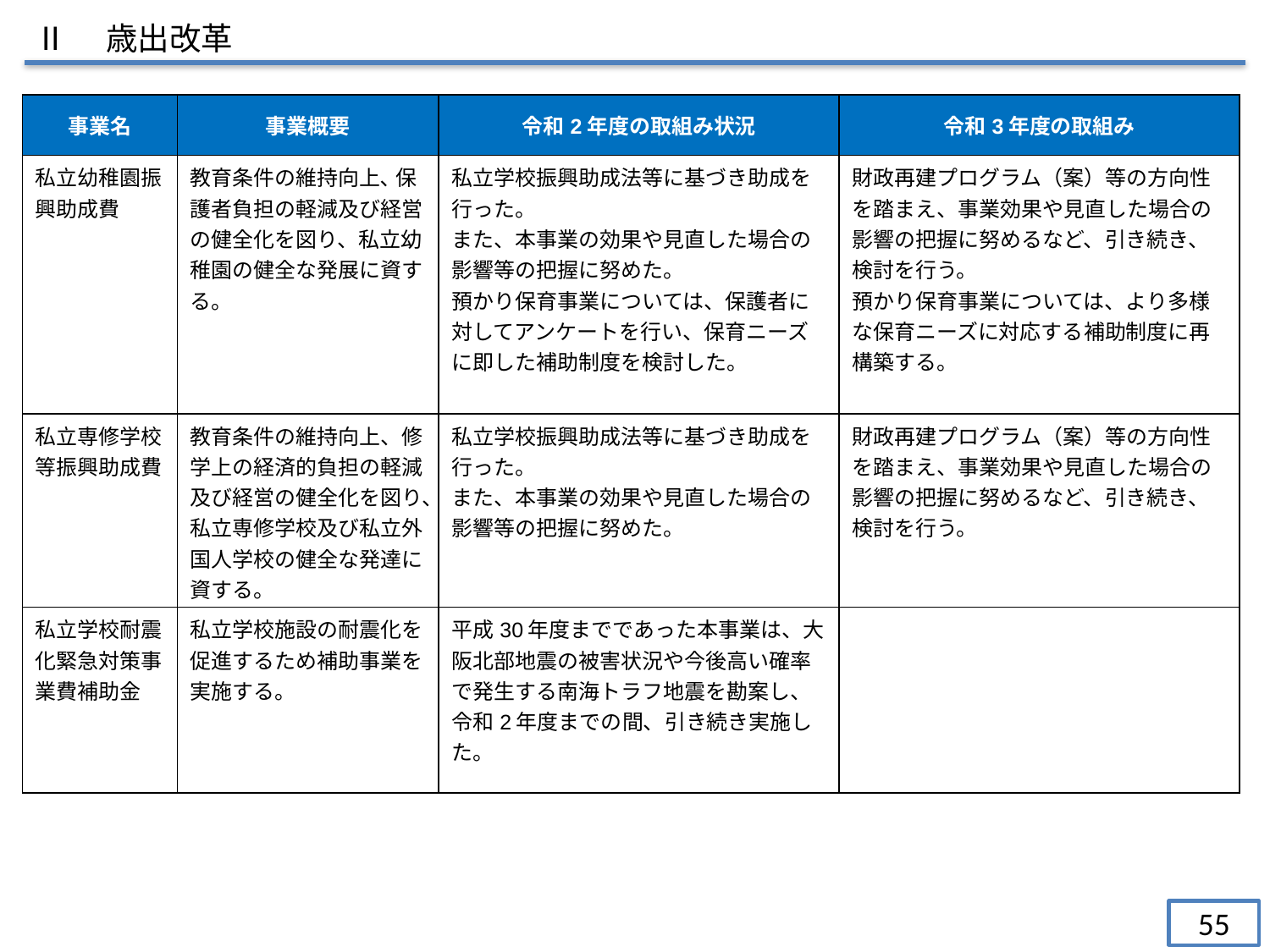

Ⅱ　歳出改革
| 事業名 | 事業概要 | 令和2年度の取組み状況 | 令和3年度の取組み |
| --- | --- | --- | --- |
| 私立幼稚園振興助成費 | 教育条件の維持向上､ 保護者負担の軽減及び経営の健全化を図り、私立幼稚園の健全な発展に資する。 | 私立学校振興助成法等に基づき助成を行った。 また、本事業の効果や見直した場合の影響等の把握に努めた。 預かり保育事業については、保護者に対してアンケートを行い、保育ニーズに即した補助制度を検討した。 | 財政再建プログラム（案）等の方向性を踏まえ、事業効果や見直した場合の影響の把握に努めるなど、引き続き、検討を行う。 預かり保育事業については、より多様な保育ニーズに対応する補助制度に再構築する。 |
| 私立専修学校等振興助成費 | 教育条件の維持向上、修学上の経済的負担の軽減及び経営の健全化を図り、私立専修学校及び私立外国人学校の健全な発達に資する。 | 私立学校振興助成法等に基づき助成を行った。 また、本事業の効果や見直した場合の影響等の把握に努めた。 | 財政再建プログラム（案）等の方向性を踏まえ、事業効果や見直した場合の影響の把握に努めるなど、引き続き、検討を行う。 |
| 私立学校耐震化緊急対策事業費補助金 | 私立学校施設の耐震化を促進するため補助事業を実施する。 | 平成30年度までであった本事業は、大阪北部地震の被害状況や今後高い確率で発生する南海トラフ地震を勘案し、令和2年度までの間、引き続き実施した。 |  |
55